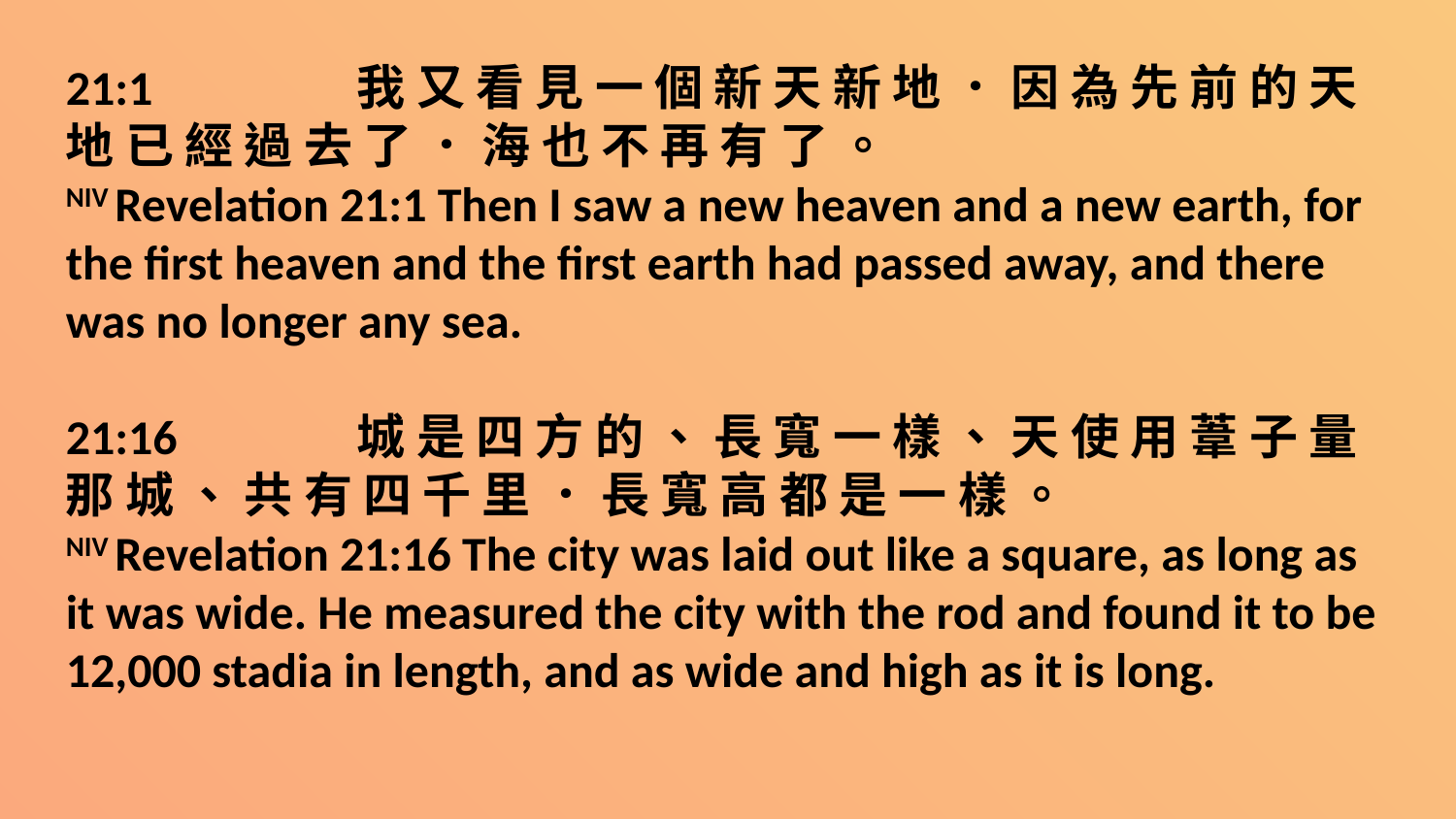

21:1	  	我 又 看 見 一 個 新 天 新 地 ． 因 為 先 前 的 天 地 已 經 過 去 了 ． 海 也 不 再 有 了 。
NIV Revelation 21:1 Then I saw a new heaven and a new earth, for the first heaven and the first earth had passed away, and there was no longer any sea.

21:16	  	城 是 四 方 的 、 長 寬 一 樣 、 天 使 用 葦 子 量 那 城 、 共 有 四 千 里 ． 長 寬 高 都 是 一 樣 。
NIV Revelation 21:16 The city was laid out like a square, as long as it was wide. He measured the city with the rod and found it to be 12,000 stadia in length, and as wide and high as it is long.